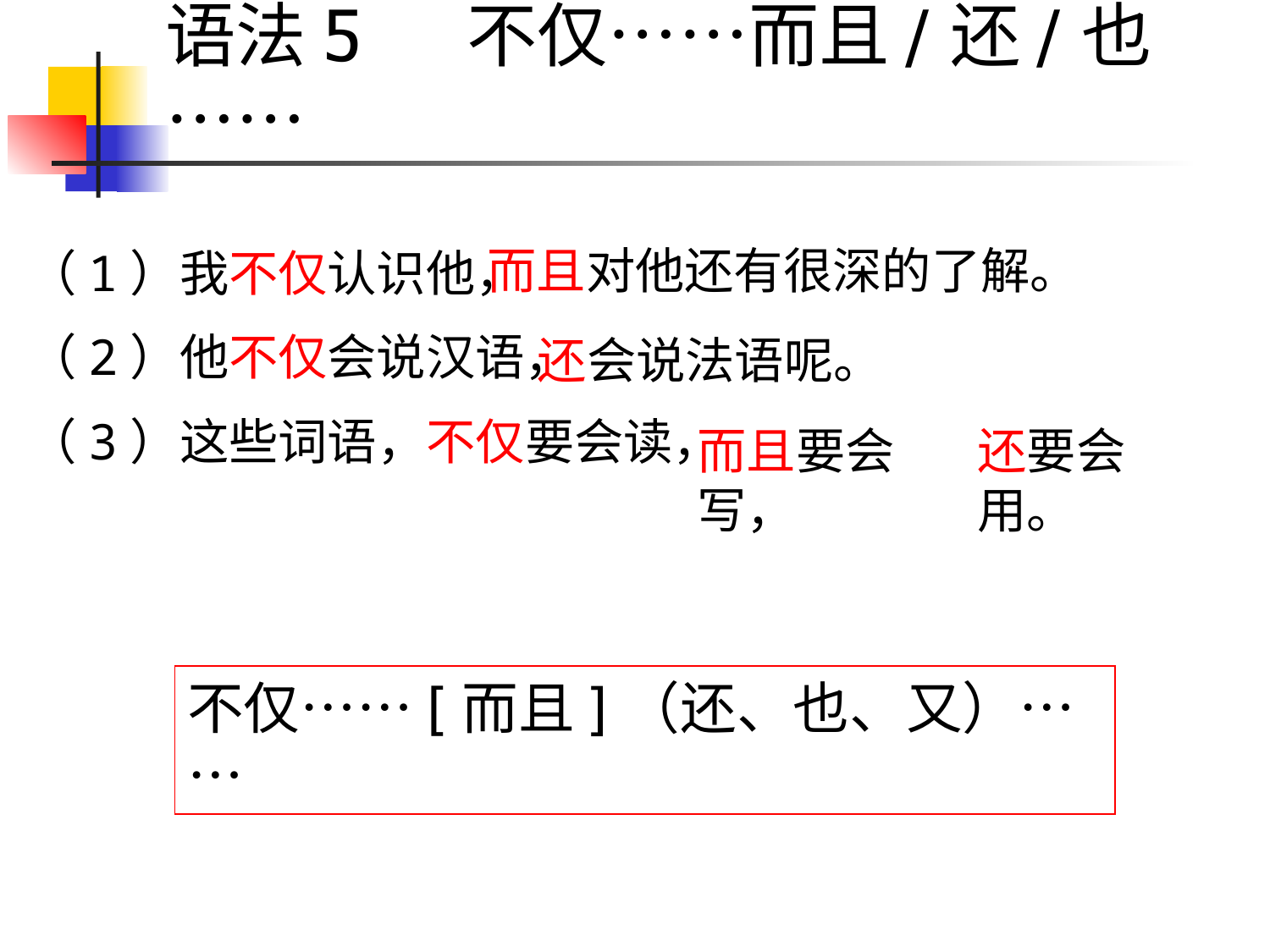

# 语法5    不仅……而且/还/也……
而且对他还有很深的了解。
（1）我不仅认识他，
（2）他不仅会说汉语，
（3）这些词语，不仅要会读，
还会说法语呢。
而且要会写，
还要会用。
不仅……[而且]（还、也、又）……